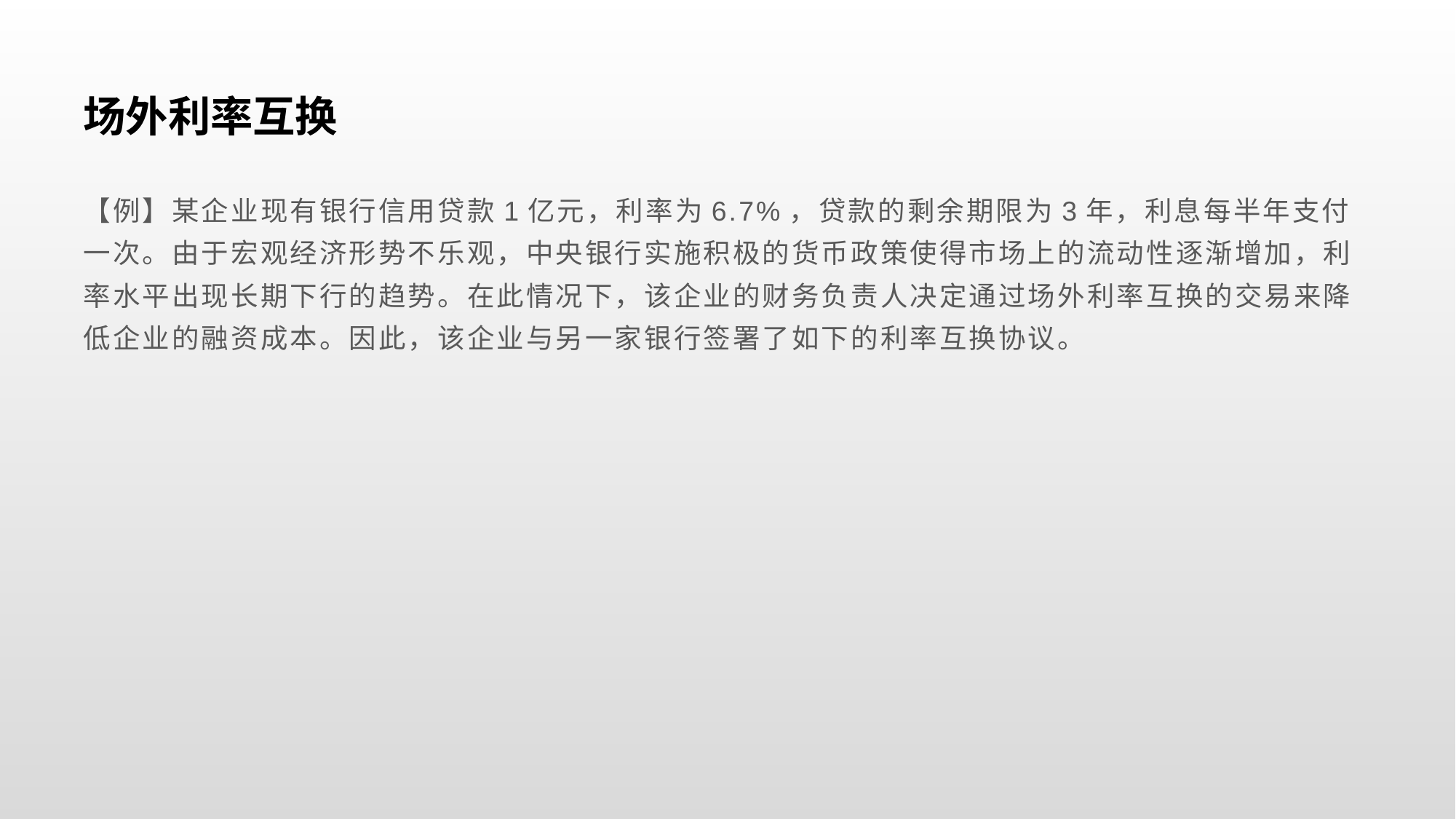

# 场外利率互换
【例】某企业现有银行信用贷款1亿元，利率为6.7%，贷款的剩余期限为3年，利息每半年支付一次。由于宏观经济形势不乐观，中央银行实施积极的货币政策使得市场上的流动性逐渐增加，利率水平出现长期下行的趋势。在此情况下，该企业的财务负责人决定通过场外利率互换的交易来降低企业的融资成本。因此，该企业与另一家银行签署了如下的利率互换协议。